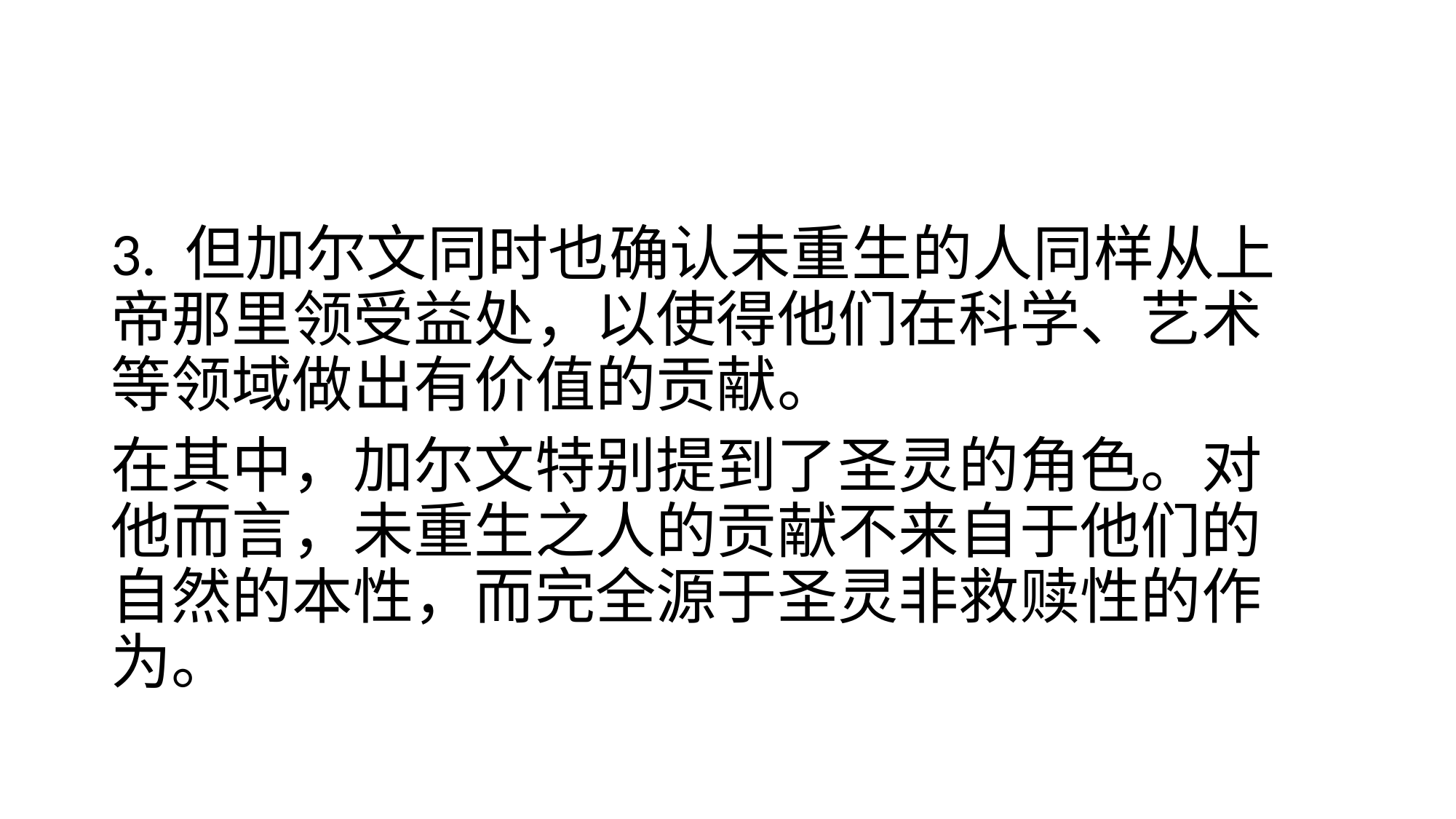

#
3. 但加尔文同时也确认未重生的人同样从上帝那里领受益处，以使得他们在科学、艺术等领域做出有价值的贡献。
在其中，加尔文特别提到了圣灵的角色。对他而言，未重生之人的贡献不来自于他们的自然的本性，而完全源于圣灵非救赎性的作为。